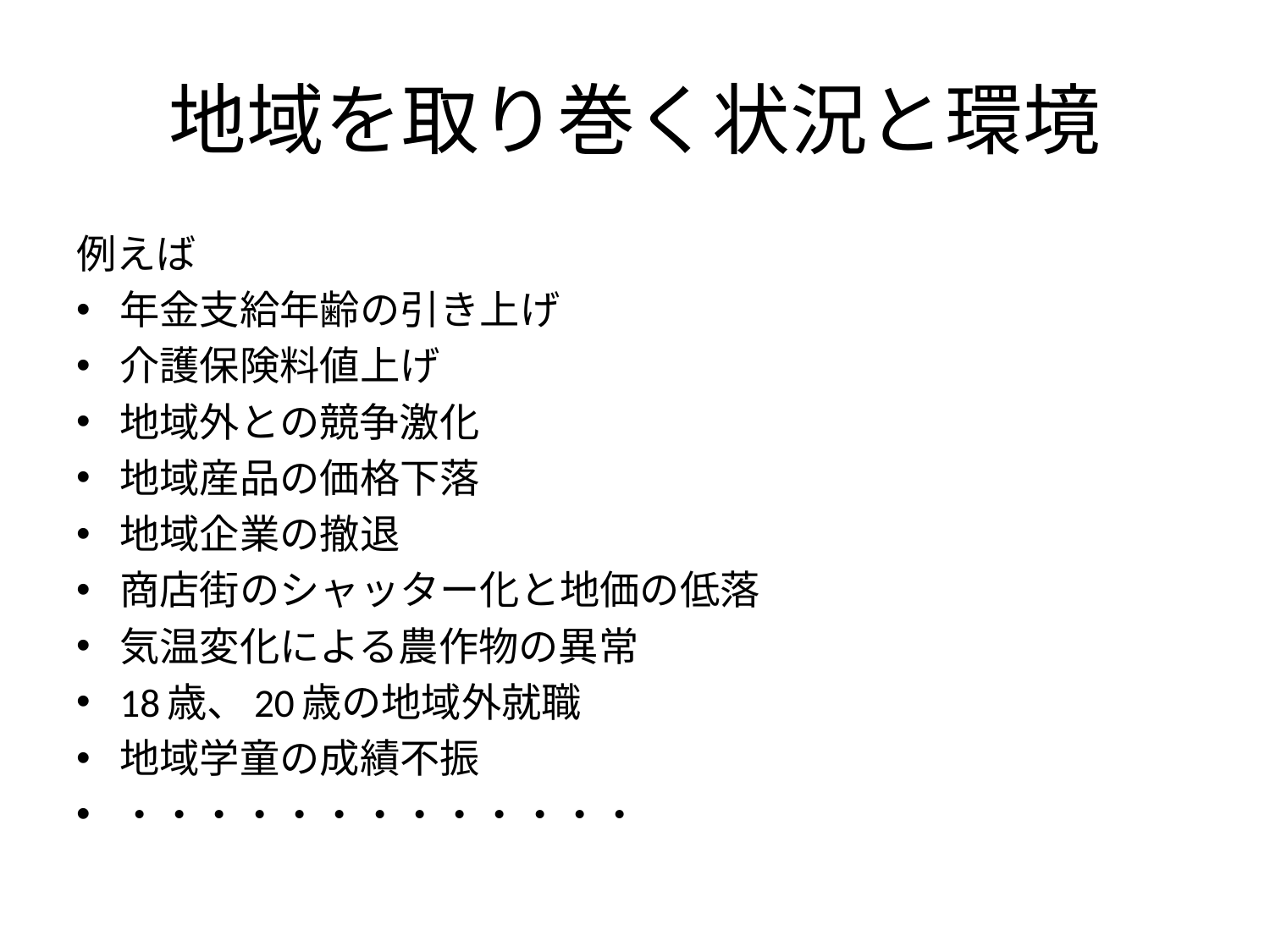

# 地域を取り巻く状況と環境
例えば
年金支給年齢の引き上げ
介護保険料値上げ
地域外との競争激化
地域産品の価格下落
地域企業の撤退
商店街のシャッター化と地価の低落
気温変化による農作物の異常
18歳、20歳の地域外就職
地域学童の成績不振
・・・・・・・・・・・・・